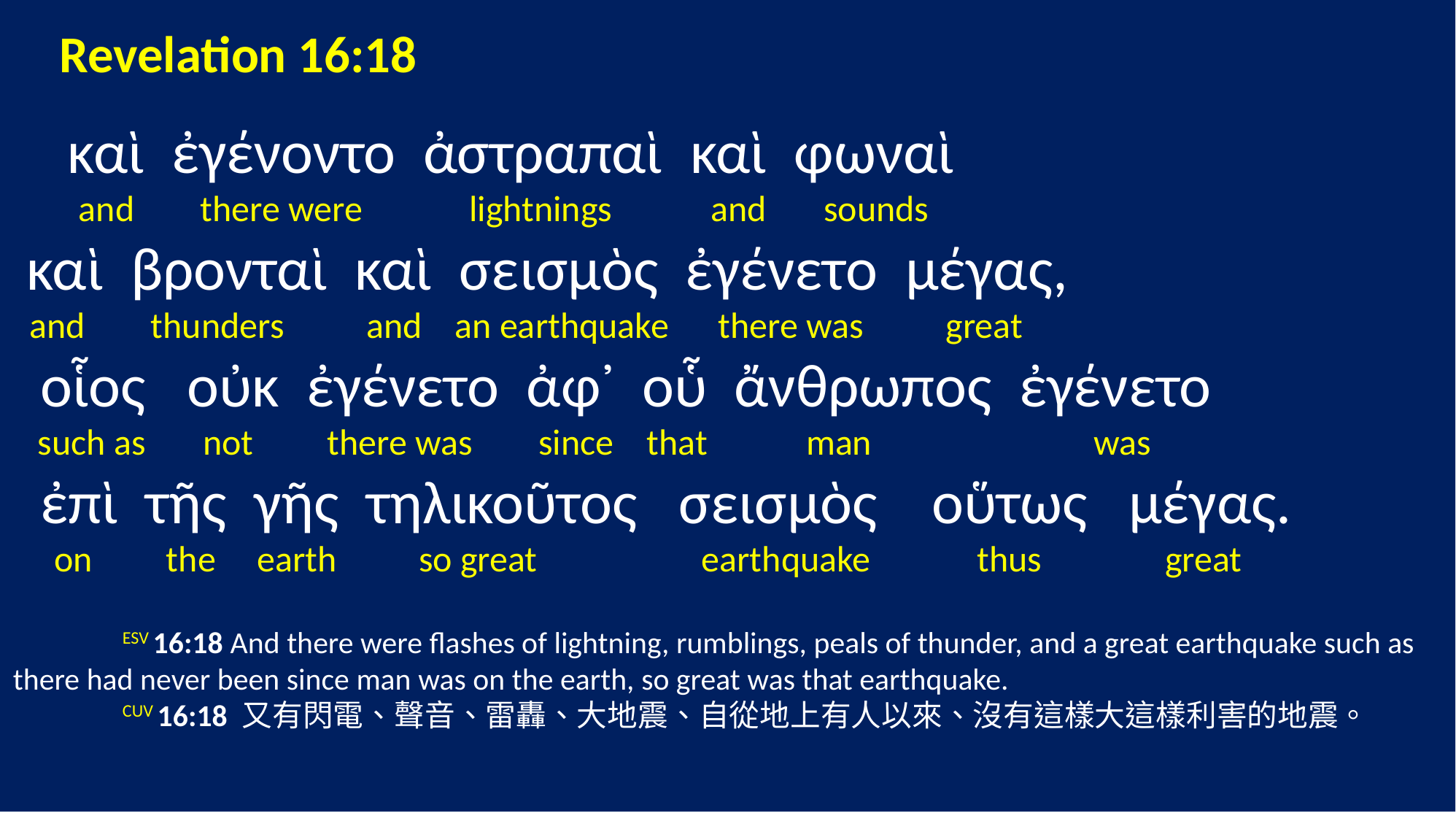

Revelation 16:18

    καὶ  ἐγένοντο  ἀστραπαὶ  καὶ  φωναὶ
        and        there were             lightnings            and       sounds
 καὶ  βρονταὶ  καὶ  σεισμὸς  ἐγένετο  μέγας,
  and        thunders          and    an earthquake      there was          great
  οἷος   οὐκ  ἐγένετο  ἀφ᾽  οὗ  ἄνθρωπος  ἐγένετο
   such as       not         there was        since    that            man                           was
  ἐπὶ  τῆς  γῆς  τηλικοῦτος   σεισμὸς    οὕτως   μέγας.
     on         the     earth          so great                    earthquake             thus               great

	ESV 16:18 And there were flashes of lightning, rumblings, peals of thunder, and a great earthquake such as there had never been since man was on the earth, so great was that earthquake.
	CUV 16:18 又有閃電、聲音、雷轟、大地震、自從地上有人以來、沒有這樣大這樣利害的地震。